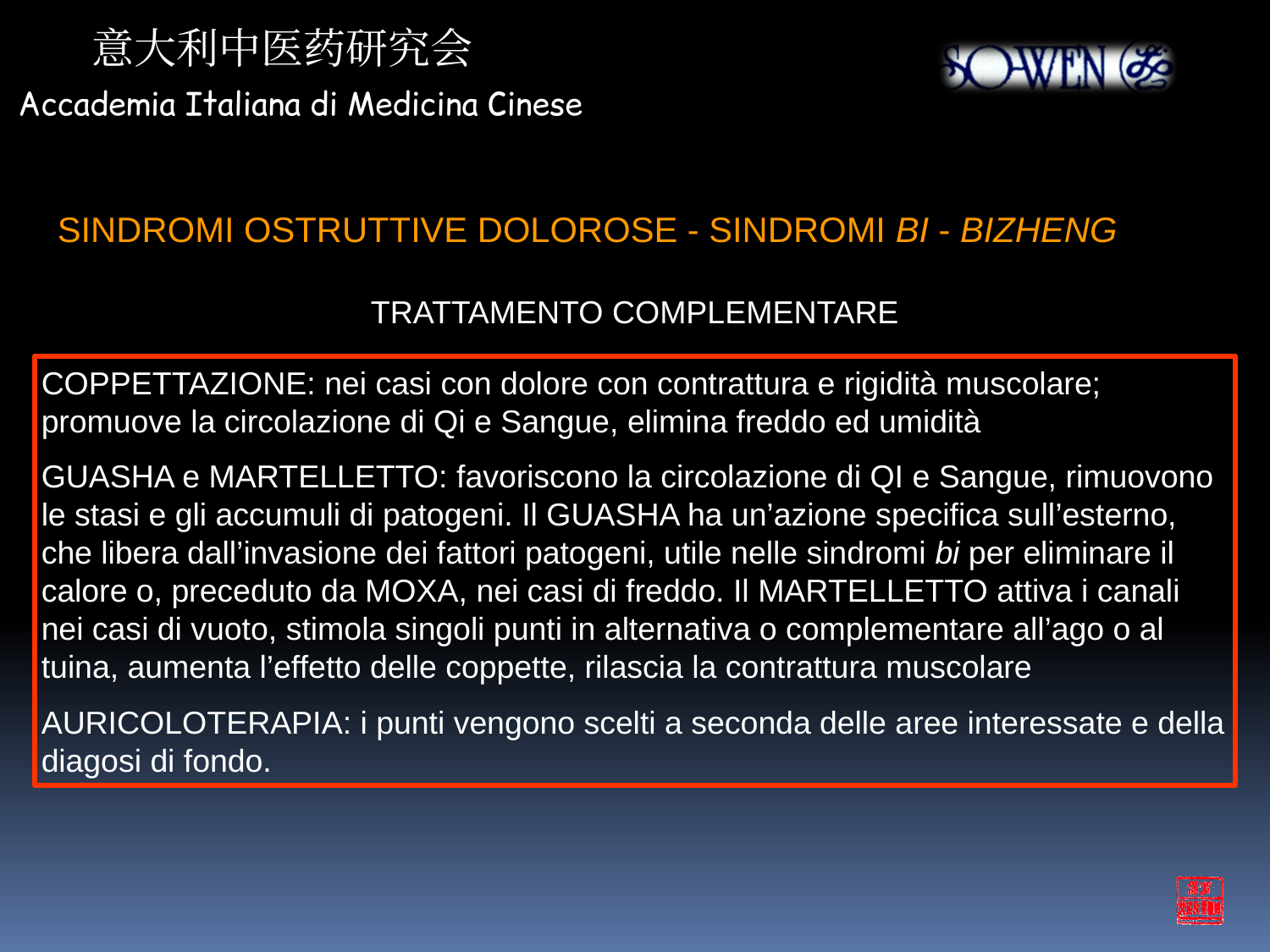

意大利中医药研究会
Accademia Italiana di Medicina Cinese
SINDROMI OSTRUTTIVE DOLOROSE - SINDROMI BI - BIZHENG
TRATTAMENTO COMPLEMENTARE
COPPETTAZIONE: nei casi con dolore con contrattura e rigidità muscolare; promuove la circolazione di Qi e Sangue, elimina freddo ed umidità
GUASHA e MARTELLETTO: favoriscono la circolazione di QI e Sangue, rimuovono le stasi e gli accumuli di patogeni. Il GUASHA ha un’azione specifica sull’esterno, che libera dall’invasione dei fattori patogeni, utile nelle sindromi bi per eliminare il calore o, preceduto da MOXA, nei casi di freddo. Il MARTELLETTO attiva i canali nei casi di vuoto, stimola singoli punti in alternativa o complementare all’ago o al tuina, aumenta l’effetto delle coppette, rilascia la contrattura muscolare
AURICOLOTERAPIA: i punti vengono scelti a seconda delle aree interessate e della diagosi di fondo.